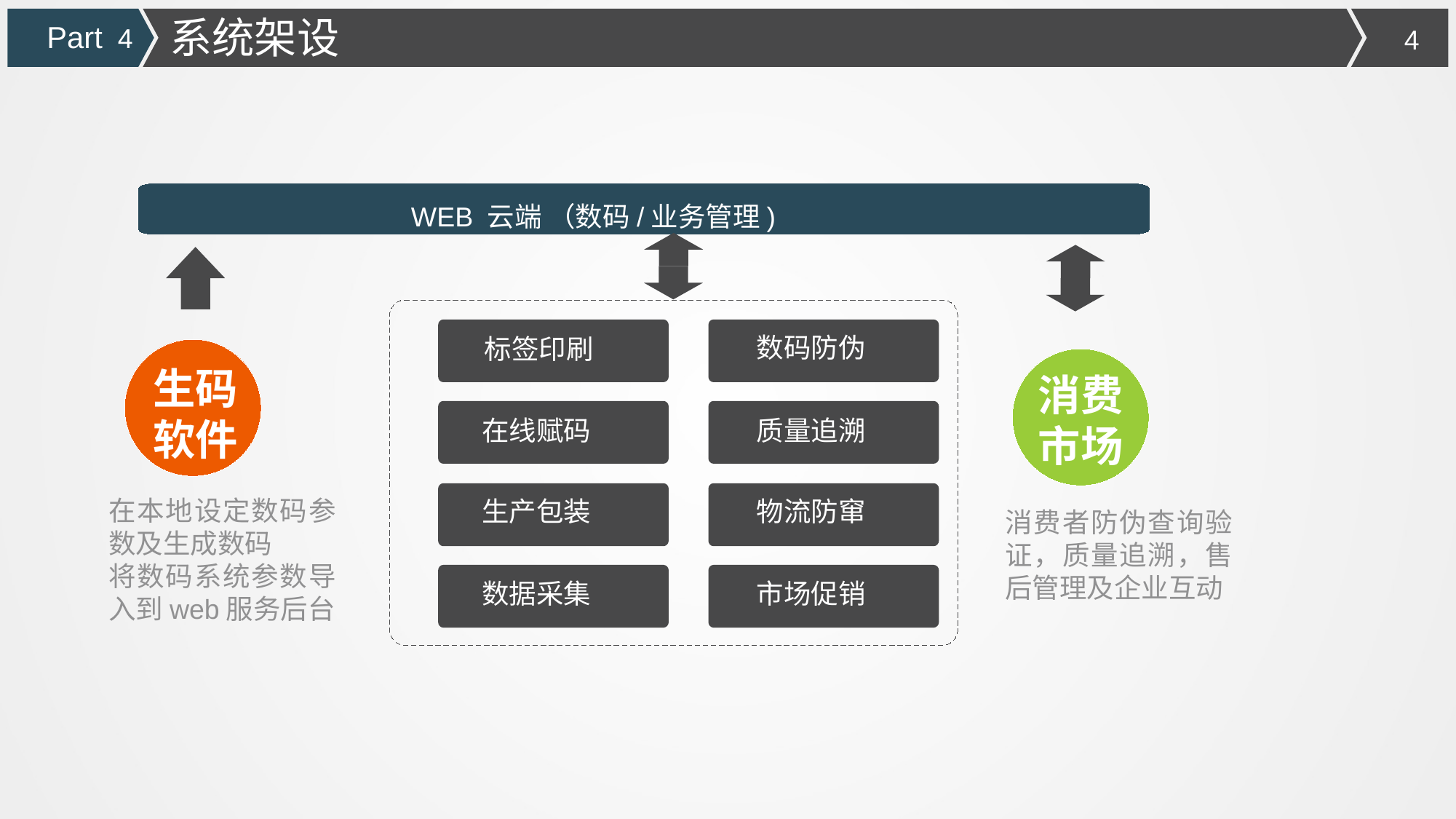

系统架设
Part  4
4
WEB 云端 （数码/业务管理)

标签印刷

数码防伪

生码
软件
消费
市场

在线赋码

质量追溯

生产包装

物流防窜
在本地设定数码参数及生成数码
将数码系统参数导入到web服务后台
消费者防伪查询验证，质量追溯，售后管理及企业互动

数据采集

市场促销